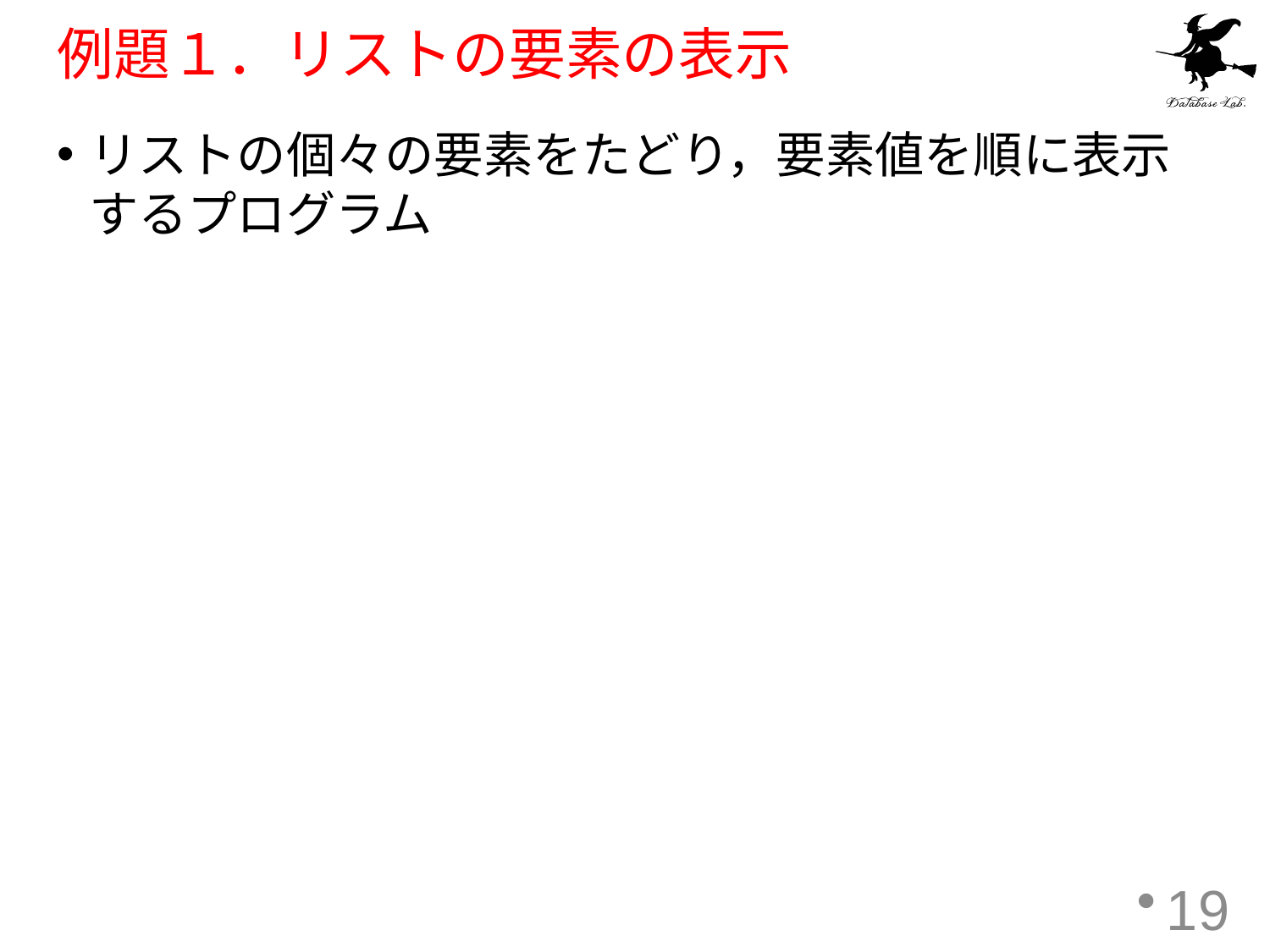

# 例題１．リストの要素の表示
リストの個々の要素をたどり，要素値を順に表示するプログラム
19